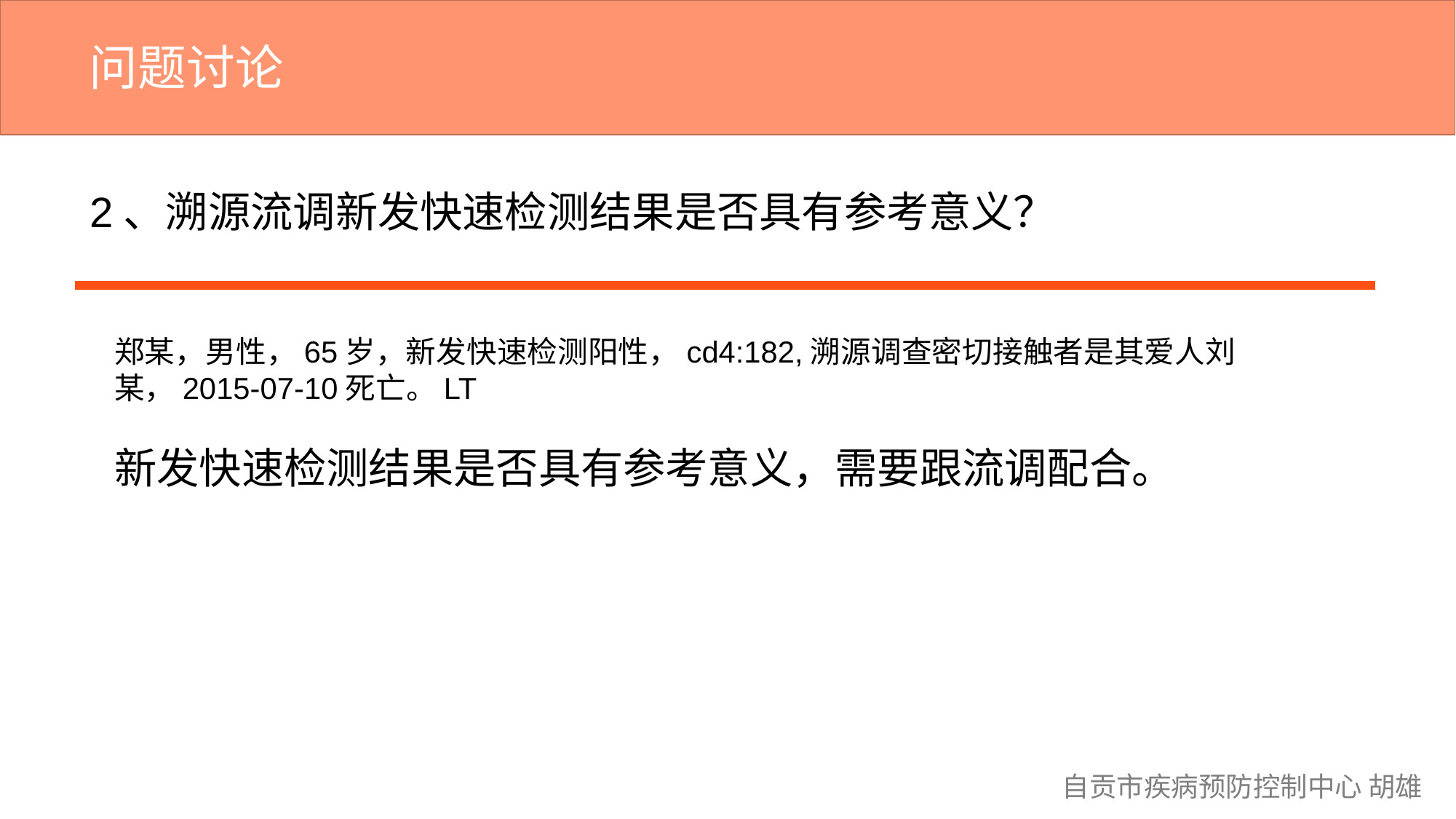

问题讨论
2、溯源流调新发快速检测结果是否具有参考意义？
郑某，男性，65岁，新发快速检测阳性，cd4:182,溯源调查密切接触者是其爱人刘某，2015-07-10死亡。LT
新发快速检测结果是否具有参考意义，需要跟流调配合。